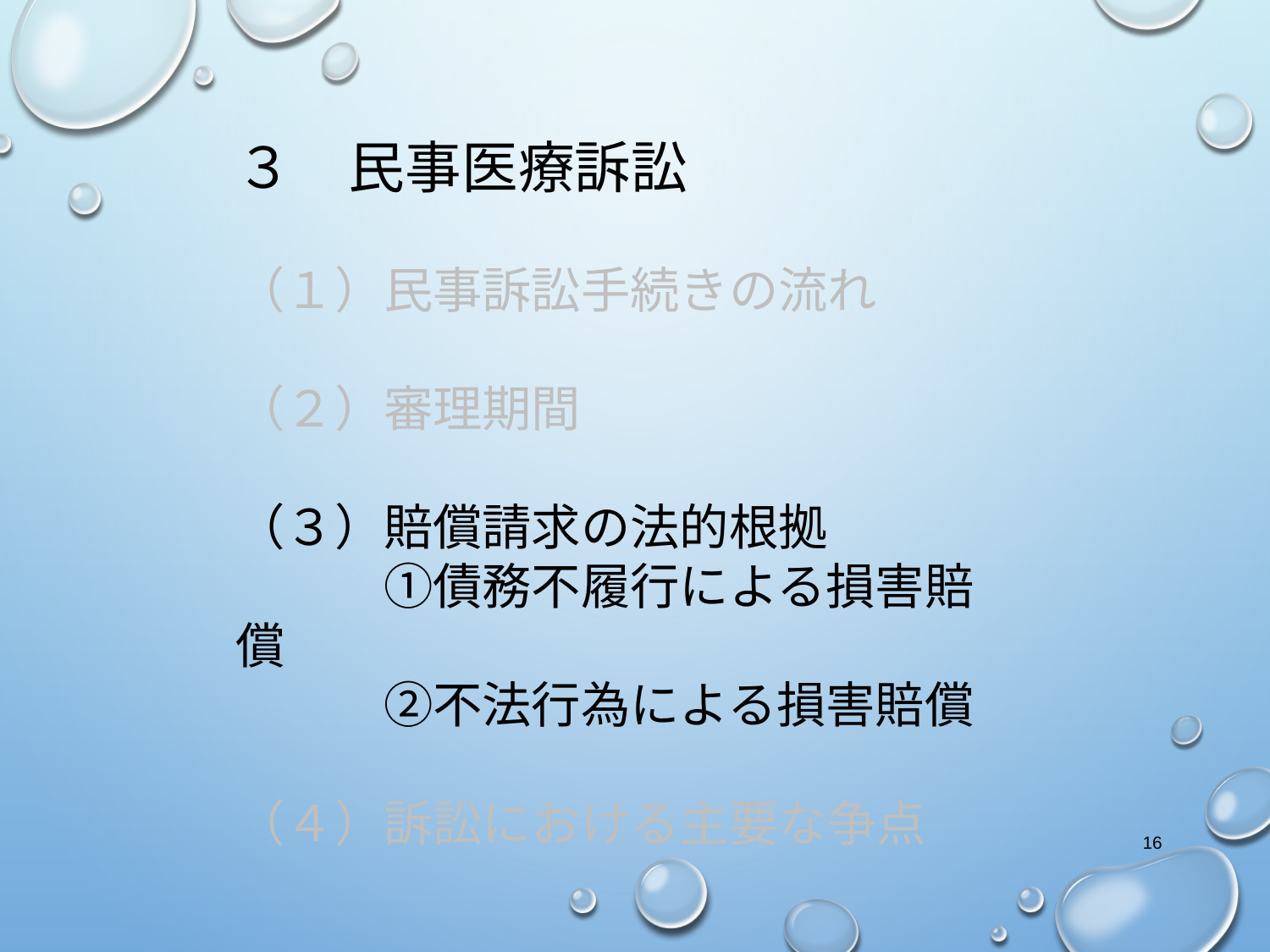

３　民事医療訴訟

（１）民事訴訟手続きの流れ

（２）審理期間

（３）賠償請求の法的根拠
　　　①債務不履行による損害賠償
　　　②不法行為による損害賠償

（４）訴訟における主要な争点
16